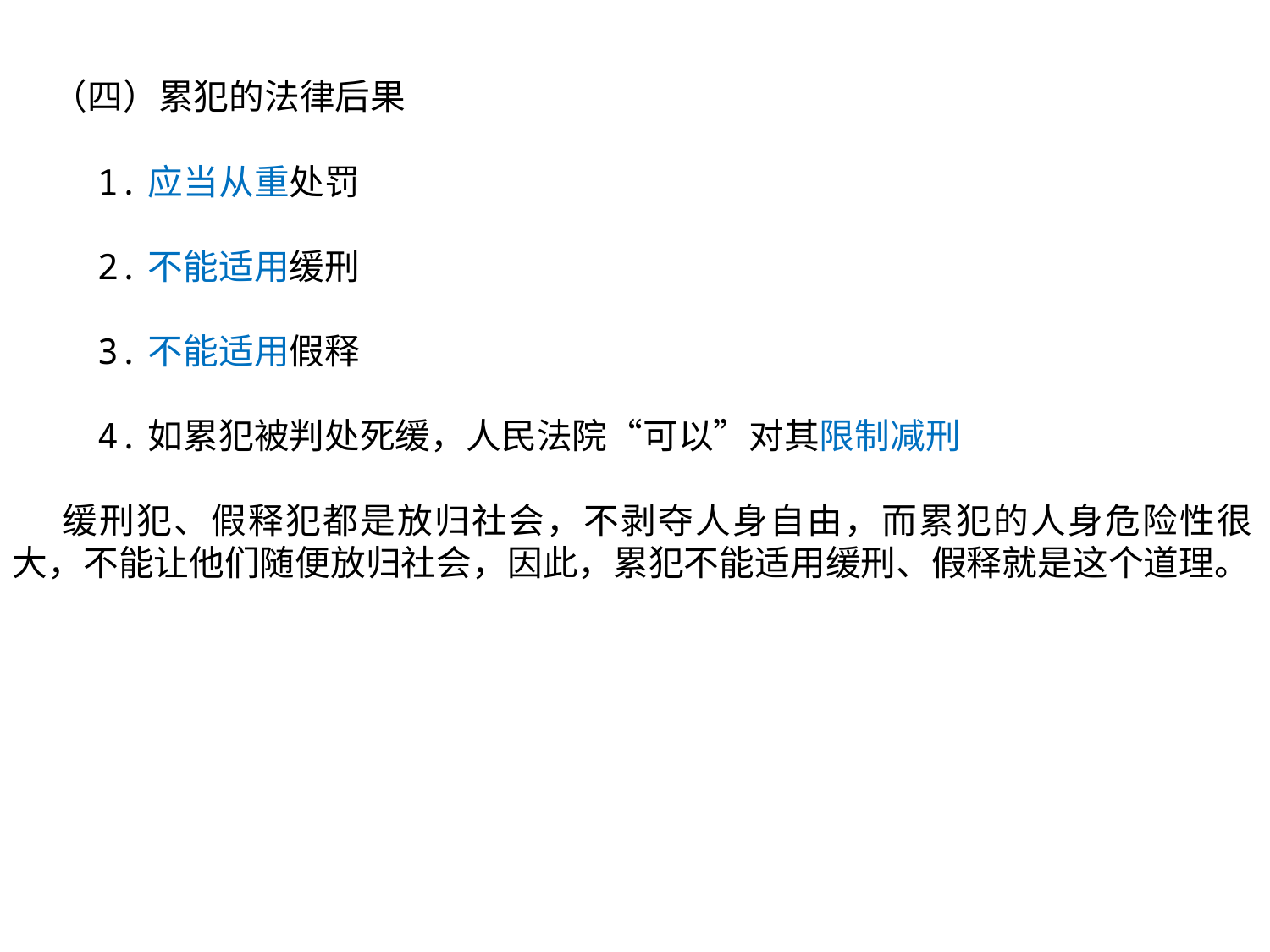

（四）累犯的法律后果

    1.应当从重处罚

    2.不能适用缓刑

    3.不能适用假释

    4.如累犯被判处死缓，人民法院“可以”对其限制减刑

    缓刑犯、假释犯都是放归社会，不剥夺人身自由，而累犯的人身危险性很大，不能让他们随便放归社会，因此，累犯不能适用缓刑、假释就是这个道理。